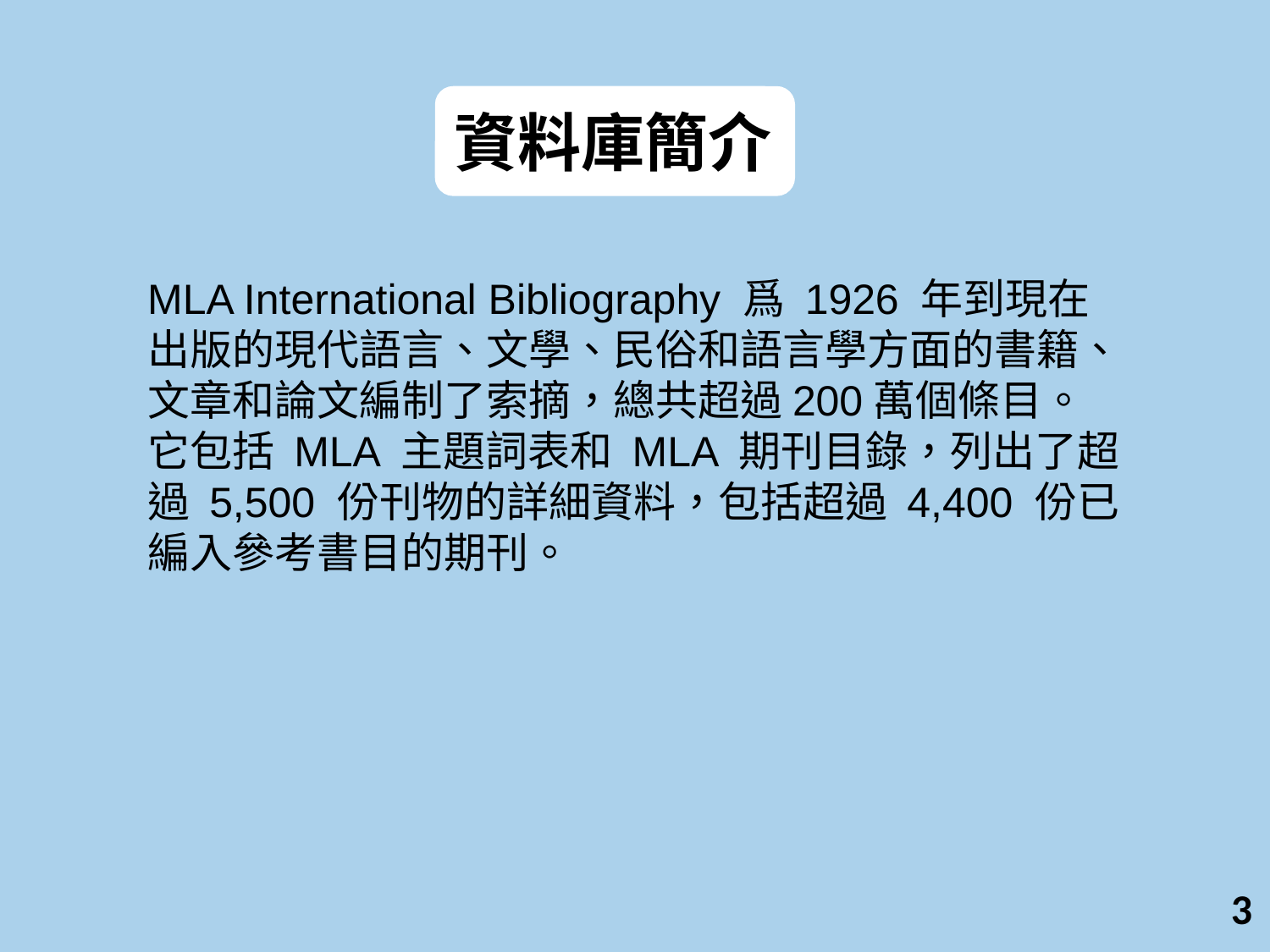

資料庫簡介
MLA International Bibliography 爲 1926 年到現在出版的現代語言、文學、民俗和語言學方面的書籍、文章和論文編制了索摘，總共超過200萬個條目。它包括 MLA 主題詞表和 MLA 期刊目錄，列出了超過 5,500 份刊物的詳細資料，包括超過 4,400 份已編入參考書目的期刊。
3